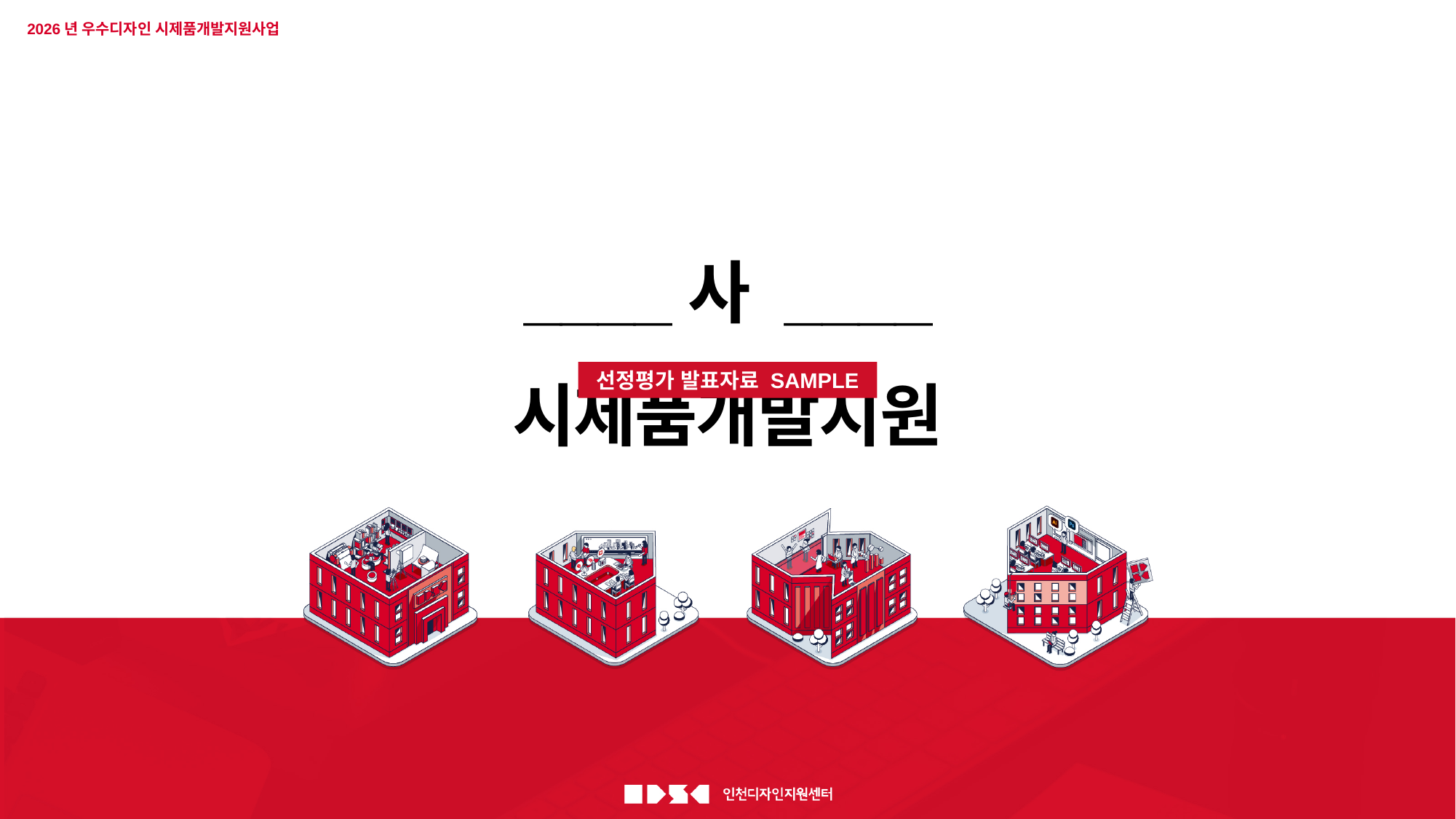

2026년 우수디자인 시제품개발지원사업
____사 ____ 시제품개발지원

선정평가 발표자료 SAMPLE